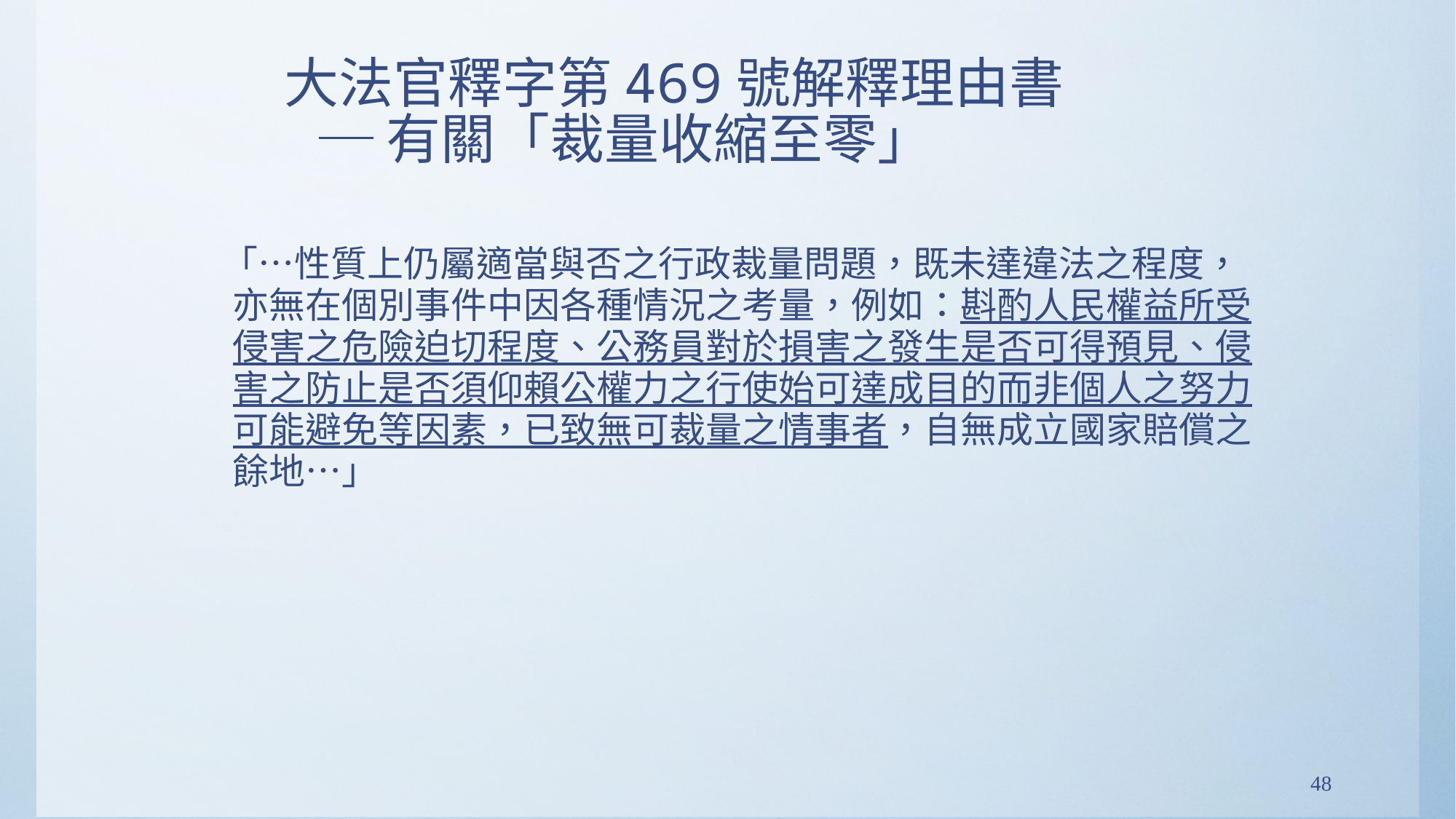

# 大法官釋字第469號解釋理由書 ─ 有關「裁量收縮至零」
  「…性質上仍屬適當與否之行政裁量問題，既未達違法之程度，亦無在個別事件中因各種情況之考量，例如：斟酌人民權益所受侵害之危險迫切程度、公務員對於損害之發生是否可得預見、侵害之防止是否須仰賴公權力之行使始可達成目的而非個人之努力可能避免等因素，已致無可裁量之情事者，自無成立國家賠償之餘地…」
48